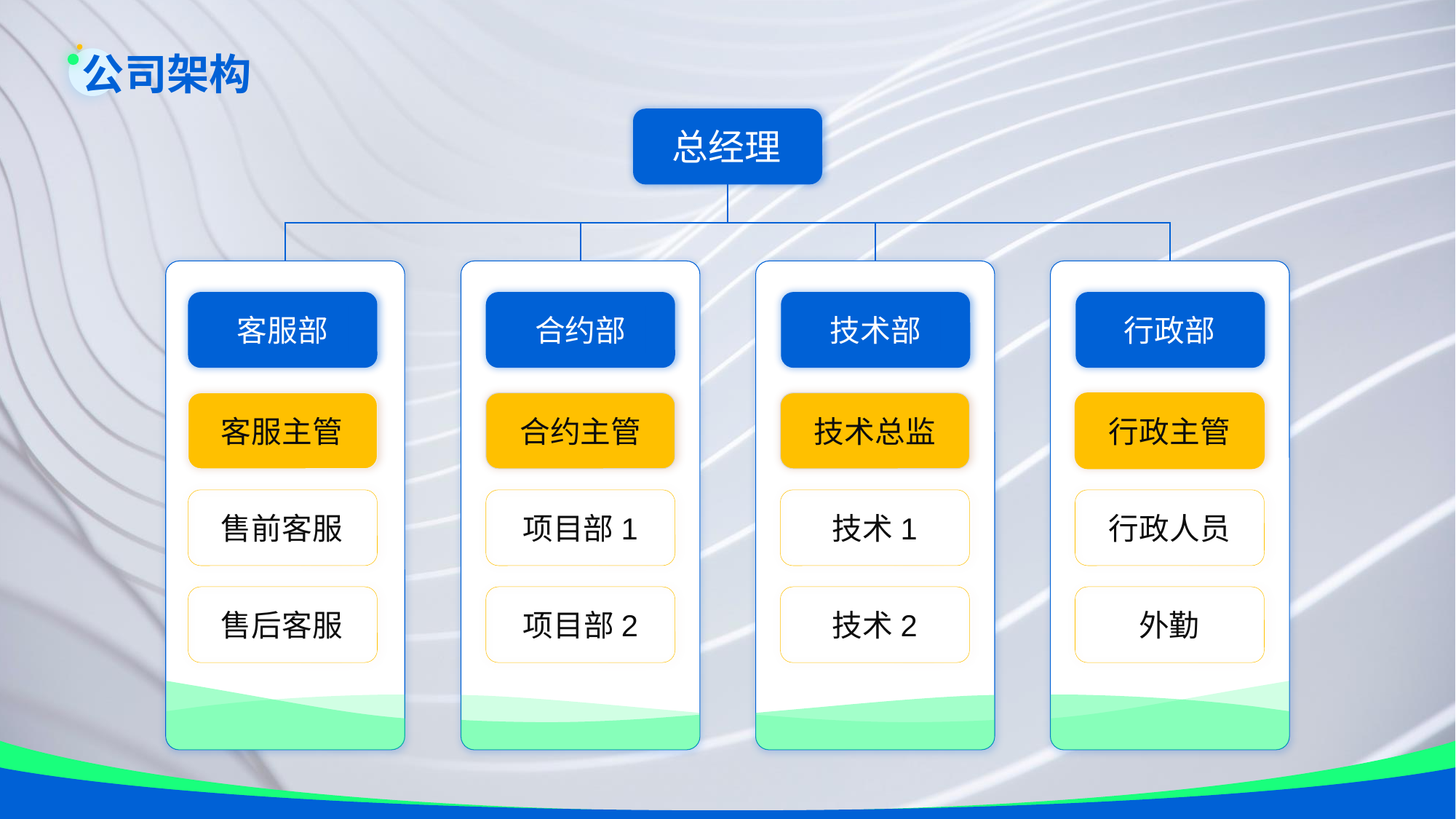

公司架构

总经理

客服部
合约部
技术部
行政部

客服主管
合约主管
技术总监
行政主管

售前客服
项目部1
技术1
行政人员

售后客服
项目部2
技术2
外勤